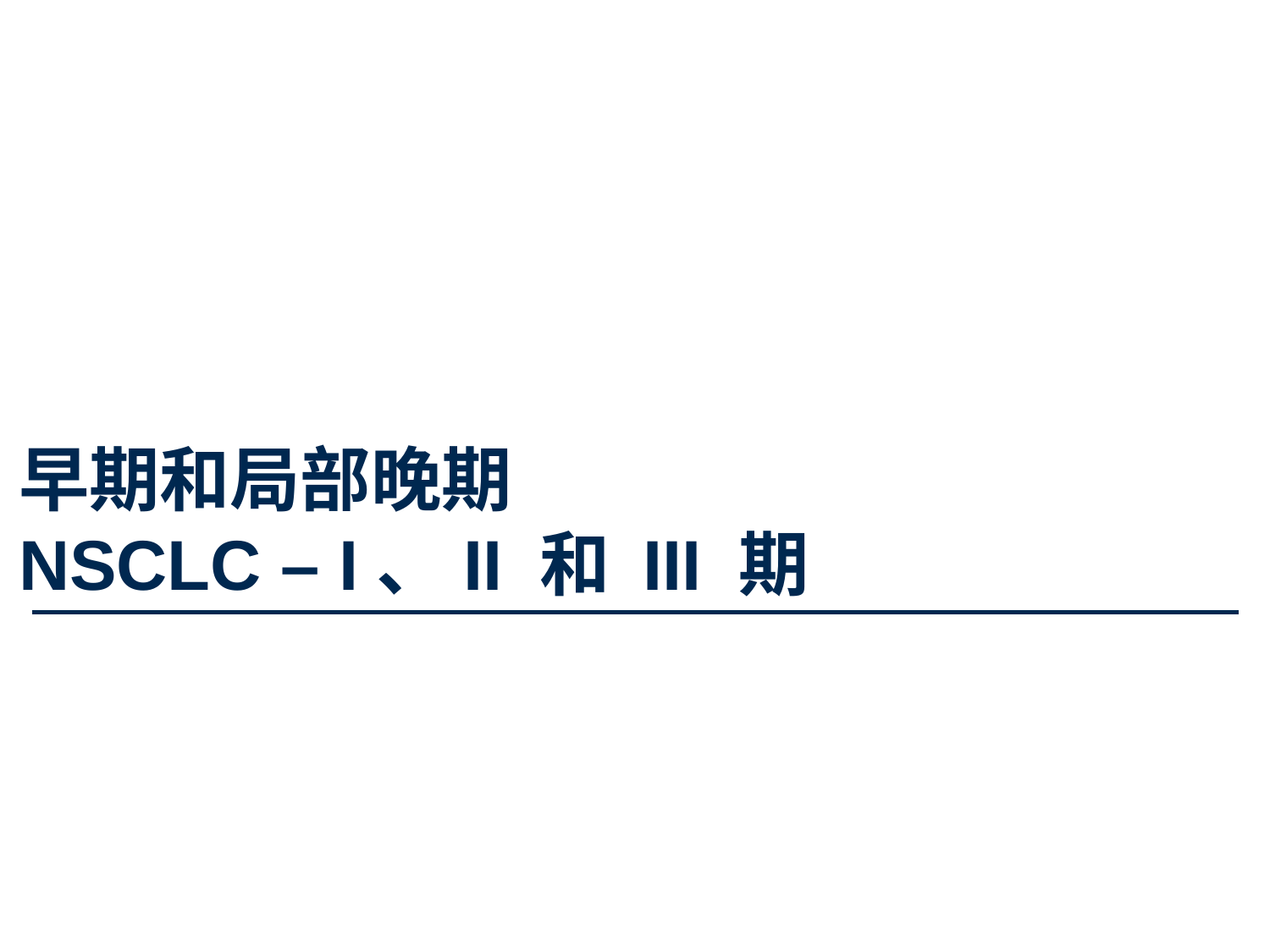

# 早期和局部晚期 NSCLC – I、II 和 III 期